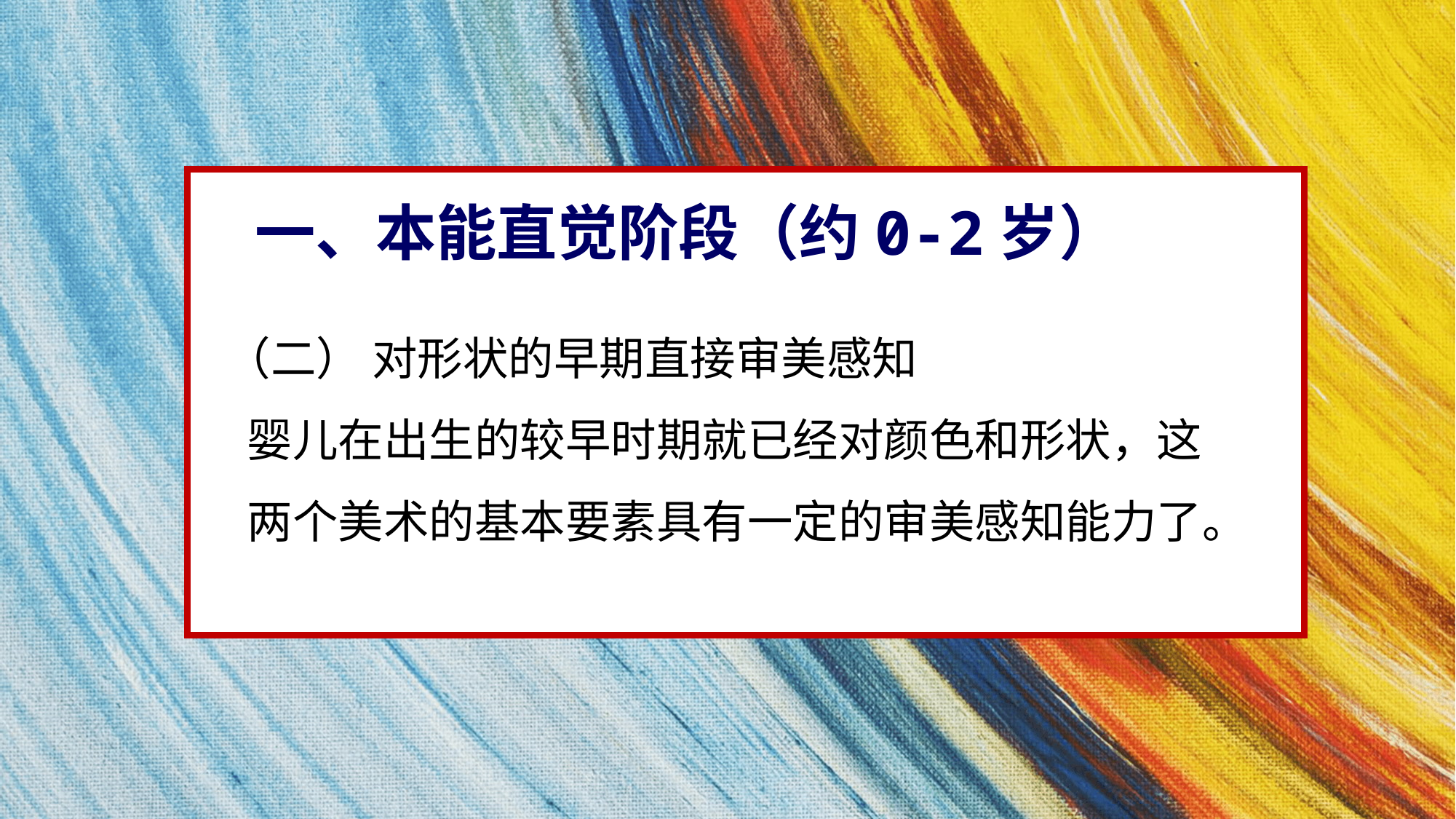

# 一、本能直觉阶段（约0-2岁）

（二） 对形状的早期直接审美感知
婴儿在出生的较早时期就已经对颜色和形状，这两个美术的基本要素具有一定的审美感知能力了。